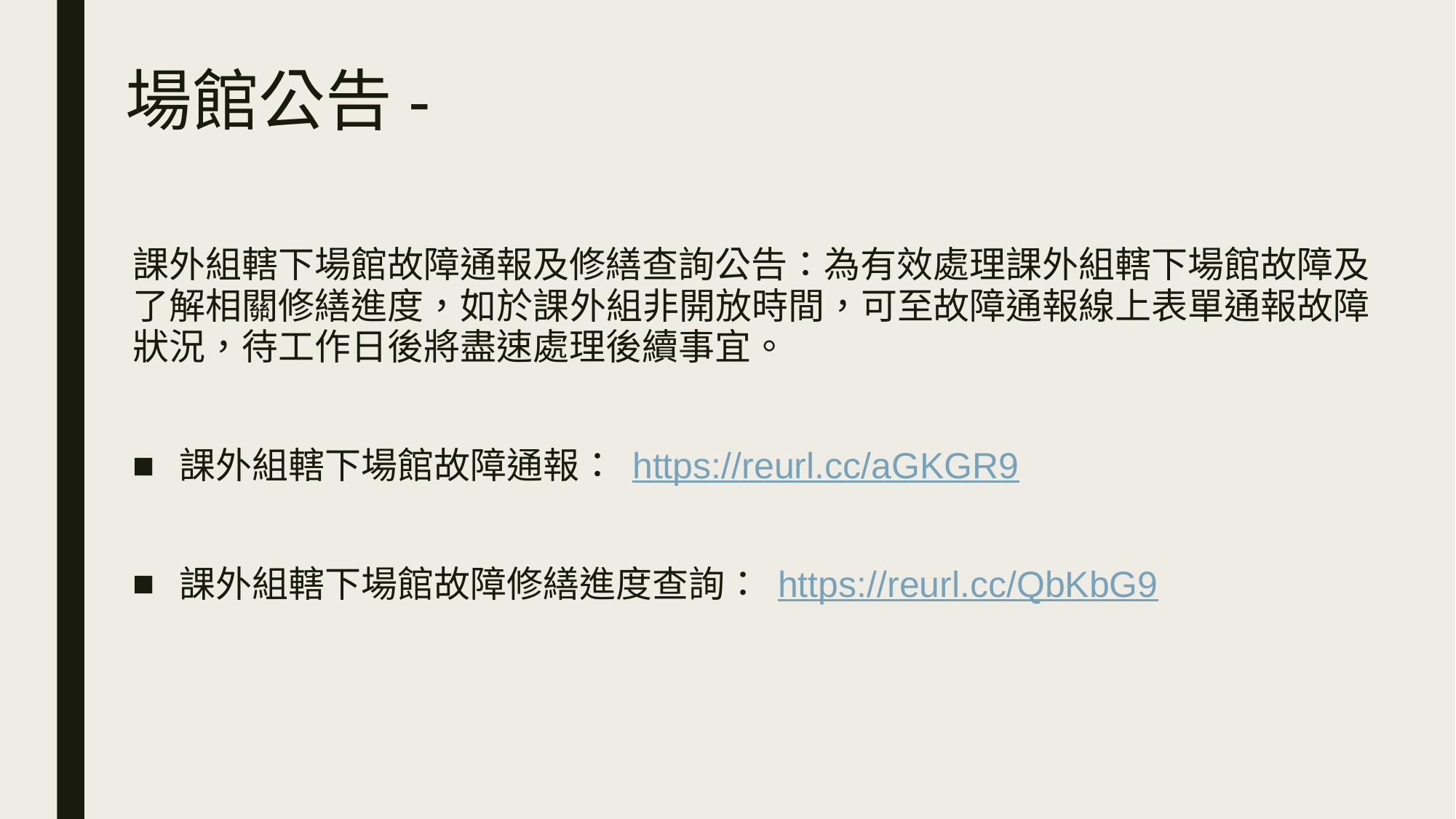

# 場館公告-
課外組轄下場館故障通報及修繕查詢公告：為有效處理課外組轄下場館故障及了解相關修繕進度，如於課外組非開放時間，可至故障通報線上表單通報故障狀況，待工作日後將盡速處理後續事宜。

課外組轄下場館故障通報： https://reurl.cc/aGKGR9

課外組轄下場館故障修繕進度查詢： https://reurl.cc/QbKbG9